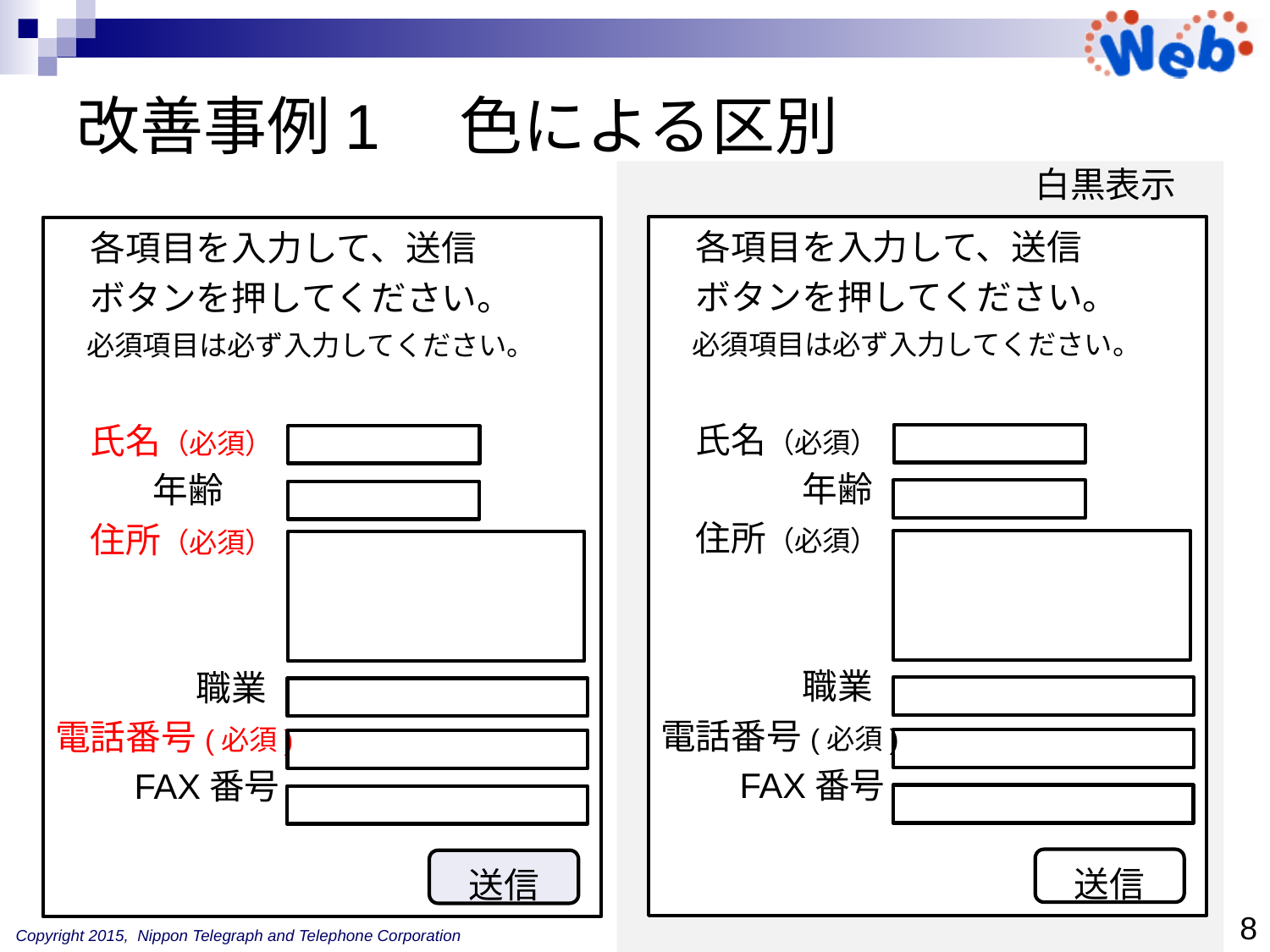

# 改善事例1　色による区別

白黒表示

　各項目を入力して、送信
　ボタンを押してください。
　必須項目は必ず入力してください。

　氏名（必須）
　　　　年齢
　住所（必須）

　　　　職業
電話番号(必須)
　　FAX番号
　各項目を入力して、送信
　ボタンを押してください。
　必須項目は必ず入力してください。

　氏名（必須）
　        年齢
　住所（必須）

　　　　職業
電話番号(必須)
　　FAX番号

送信
送信
8